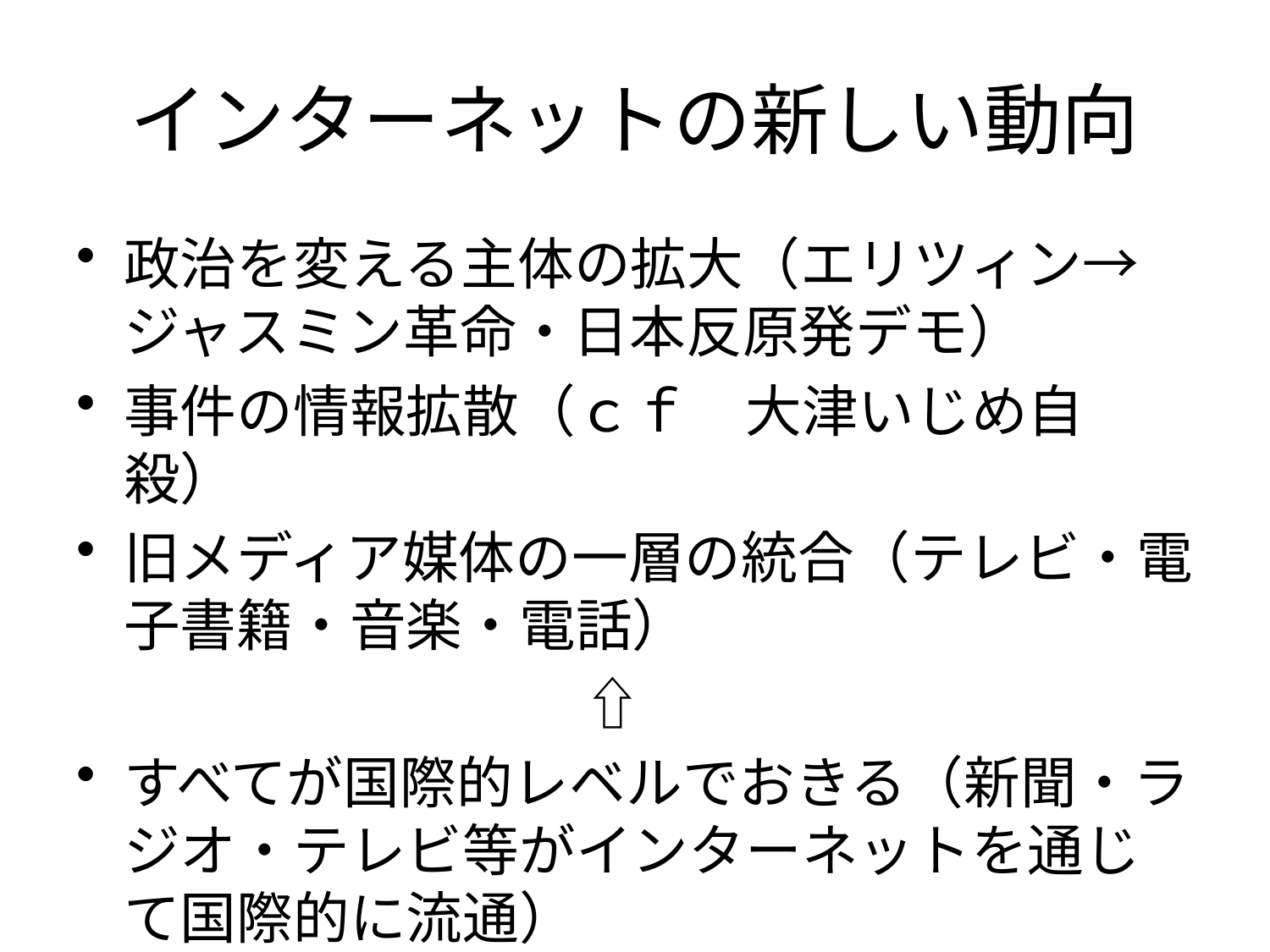

# インターネットの新しい動向
政治を変える主体の拡大（エリツィン→ジャスミン革命・日本反原発デモ）
事件の情報拡散（ｃｆ　大津いじめ自殺）
旧メディア媒体の一層の統合（テレビ・電子書籍・音楽・電話）
　　　　　　　　　⇧
すべてが国際的レベルでおきる（新聞・ラジオ・テレビ等がインターネットを通じて国際的に流通）